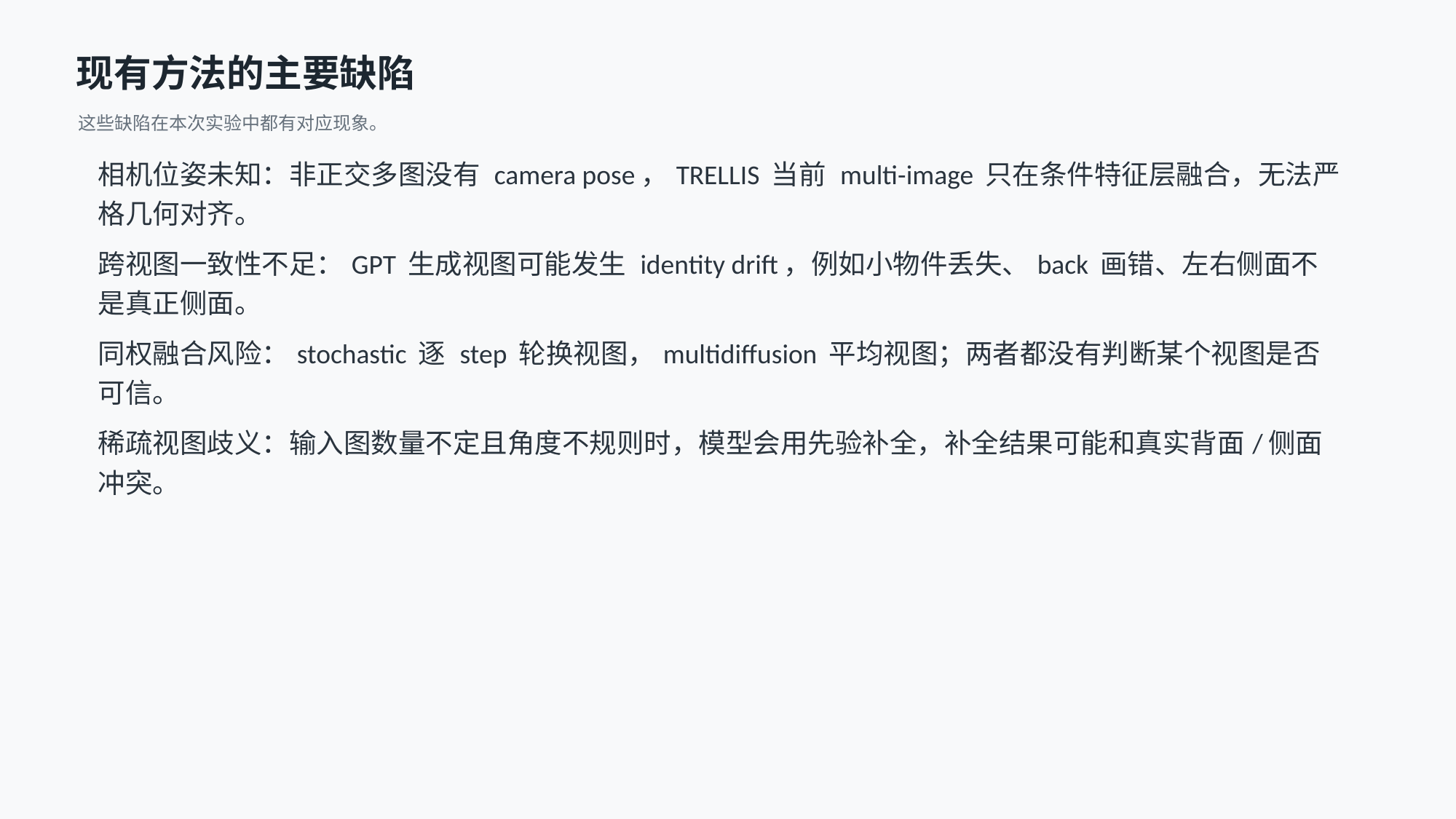

现有方法的主要缺陷
这些缺陷在本次实验中都有对应现象。
相机位姿未知：非正交多图没有 camera pose，TRELLIS 当前 multi-image 只在条件特征层融合，无法严格几何对齐。
跨视图一致性不足：GPT 生成视图可能发生 identity drift，例如小物件丢失、back 画错、左右侧面不是真正侧面。
同权融合风险：stochastic 逐 step 轮换视图，multidiffusion 平均视图；两者都没有判断某个视图是否可信。
稀疏视图歧义：输入图数量不定且角度不规则时，模型会用先验补全，补全结果可能和真实背面/侧面冲突。